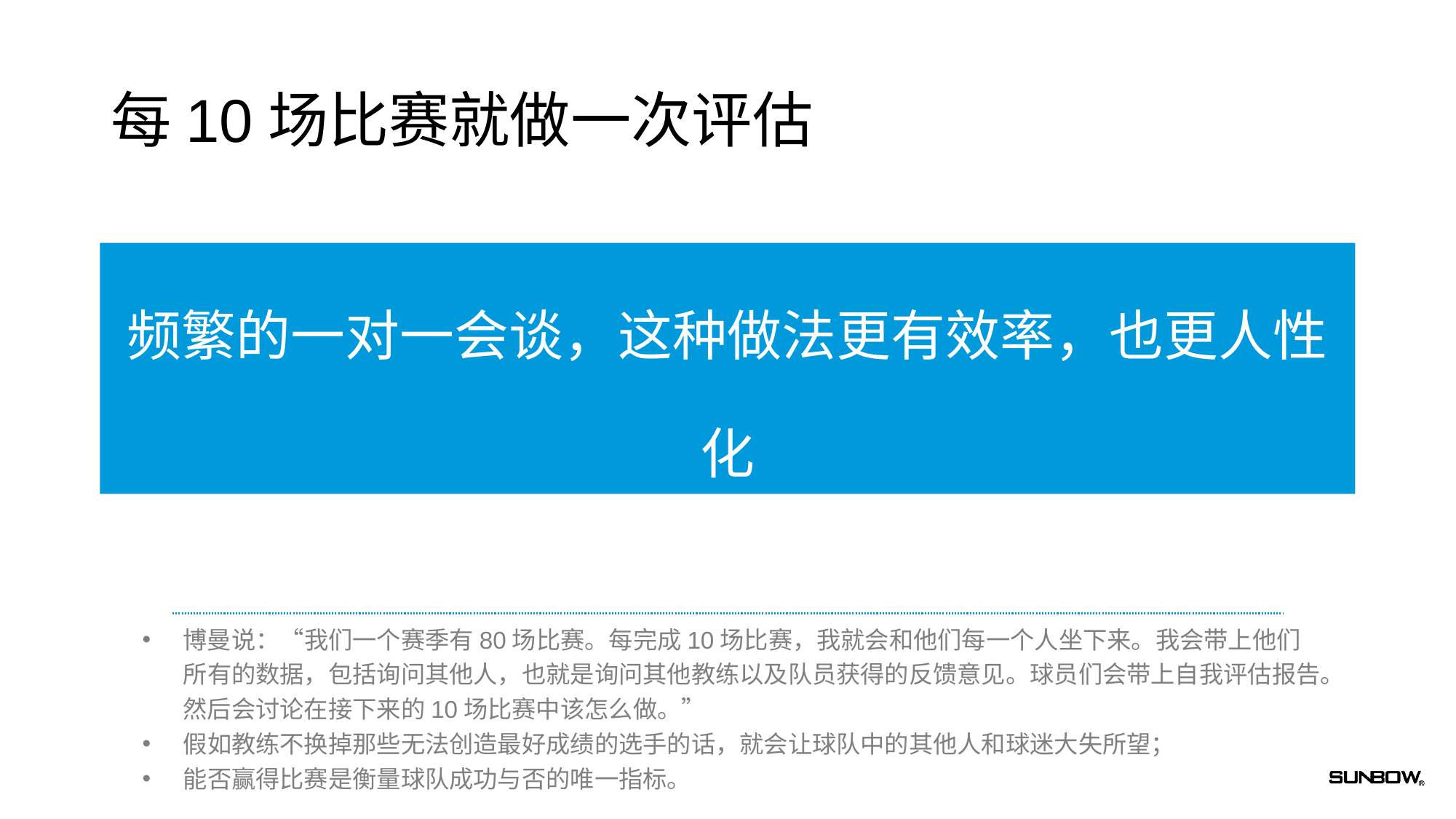

# 每10场比赛就做一次评估
频繁的一对一会谈，这种做法更有效率，也更人性化
博曼说：“我们一个赛季有80场比赛。每完成10场比赛，我就会和他们每一个人坐下来。我会带上他们所有的数据，包括询问其他人，也就是询问其他教练以及队员获得的反馈意见。球员们会带上自我评估报告。然后会讨论在接下来的10场比赛中该怎么做。”
假如教练不换掉那些无法创造最好成绩的选手的话，就会让球队中的其他人和球迷大失所望；
能否赢得比赛是衡量球队成功与否的唯一指标。
57